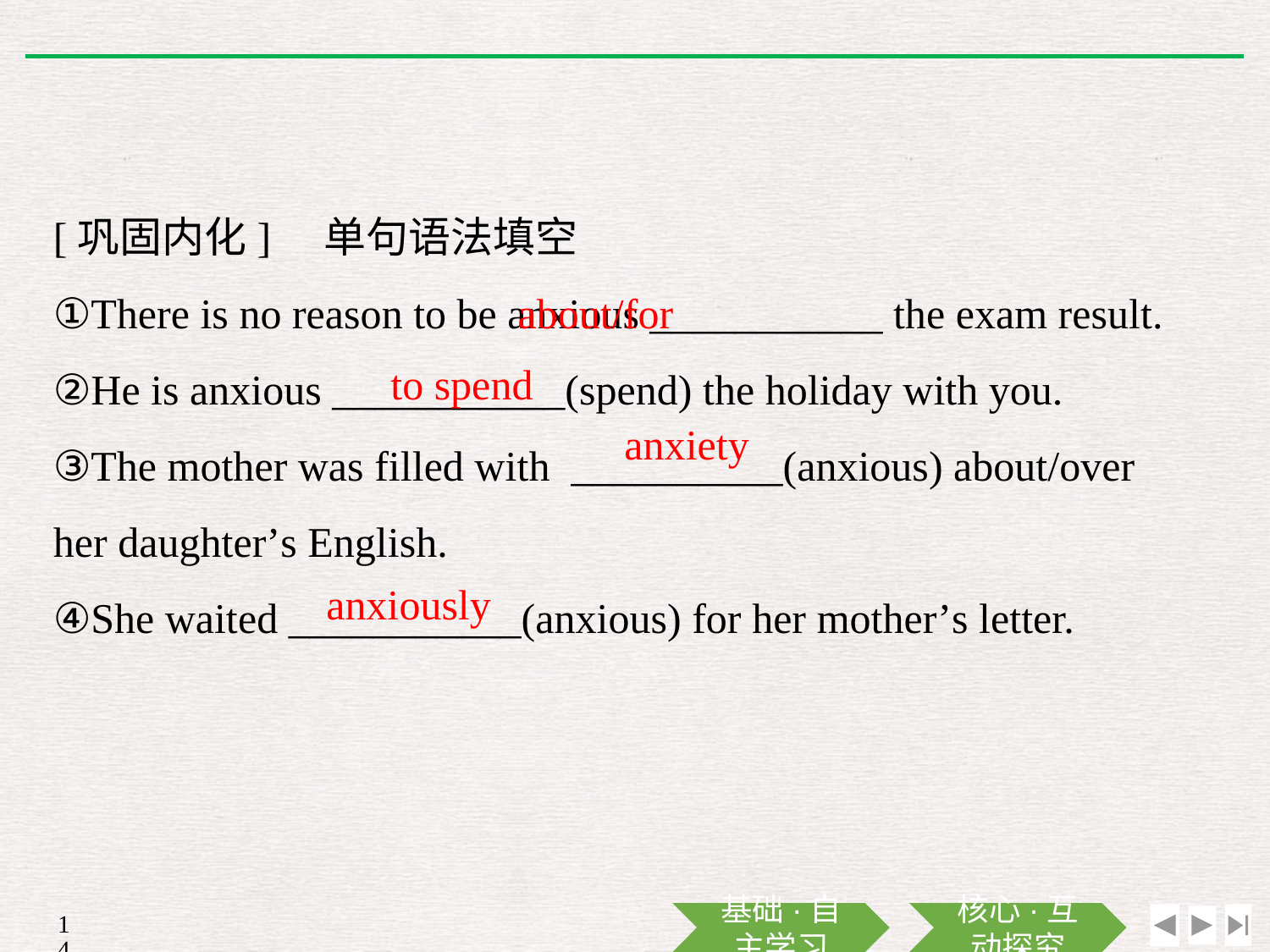

[巩固内化]　单句语法填空
①There is no reason to be anxious ___________ the exam result.
②He is anxious ___________(spend) the holiday with you.
③The mother was filled with  __________(anxious) about/over her daughter’s English.
④She waited ___________(anxious) for her mother’s letter.
about/for
to spend
anxiety
anxiously